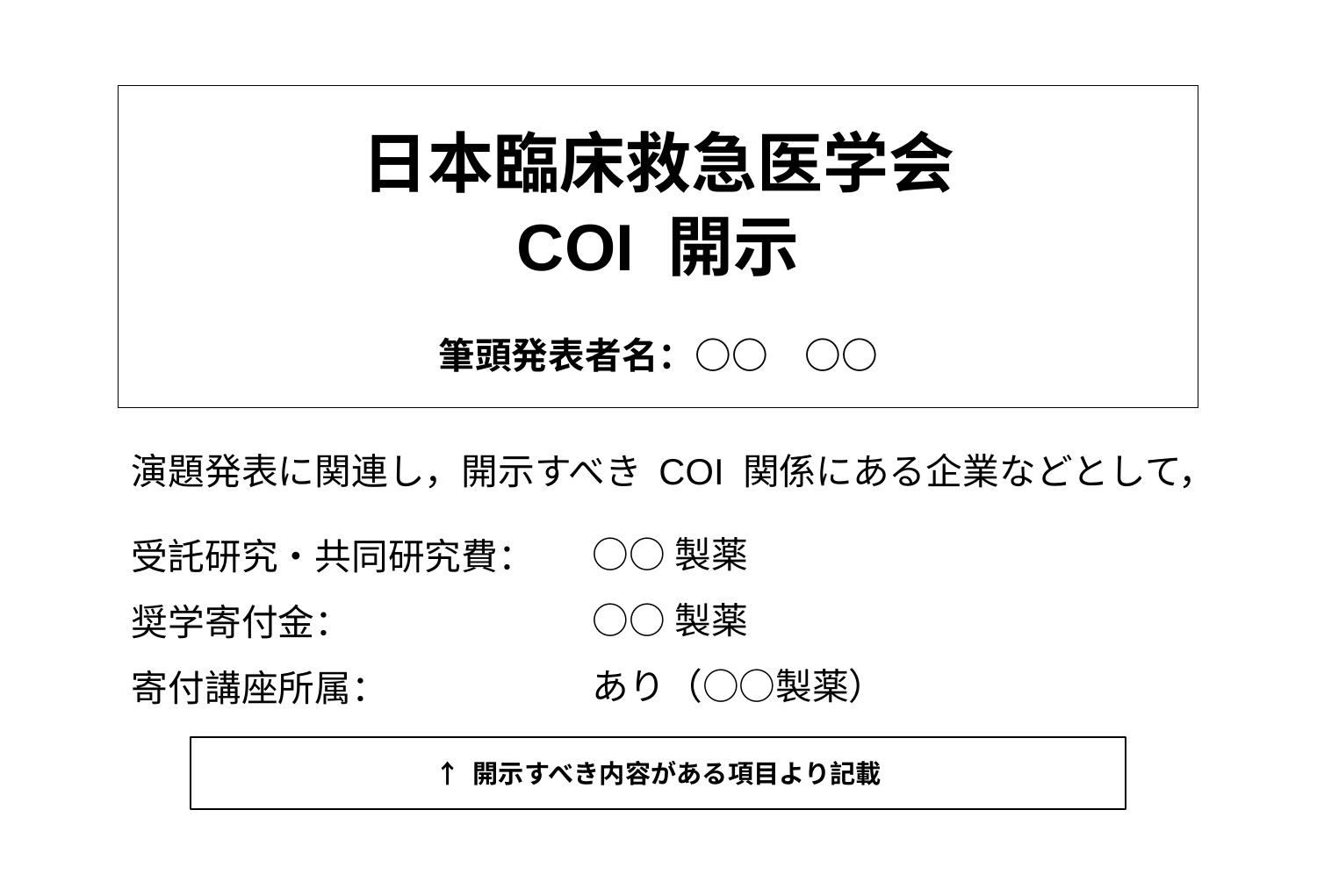

日本臨床救急医学会
COI 開示

筆頭発表者名：○○　○○
演題発表に関連し，開示すべき COI 関係にある企業などとして，
受託研究・共同研究費：
○○製薬
奨学寄付金：
○○製薬
寄付講座所属：
あり（○○製薬）

↑ 開示すべき内容がある項目より記載